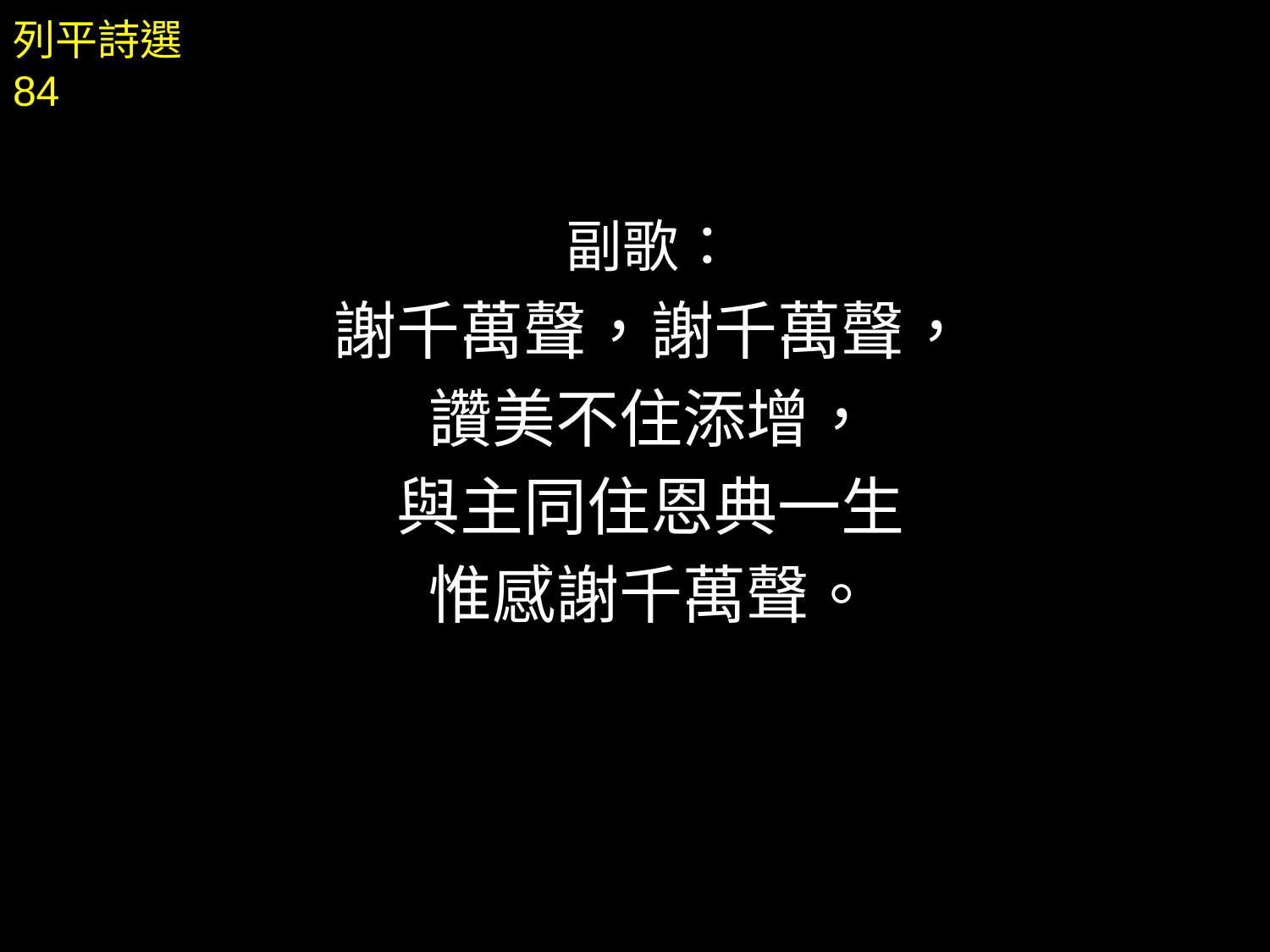

副歌：
謝千萬聲，謝千萬聲，
讚美不住添增，
與主同住恩典一生
惟感謝千萬聲。
列平詩選  84